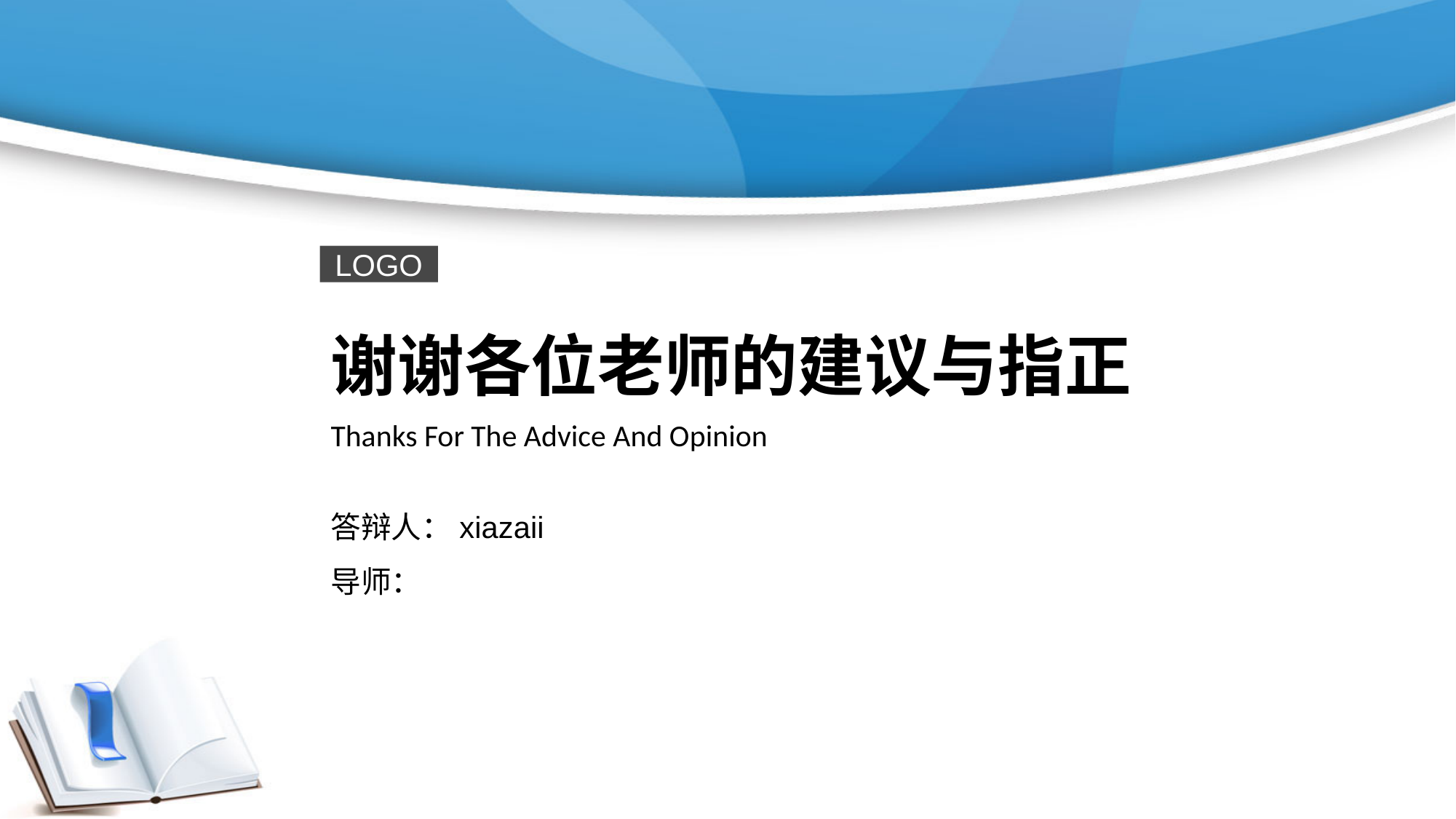

LOGO
谢谢各位老师的建议与指正
Thanks For The Advice And Opinion
答辩人：xiazaii
导师：